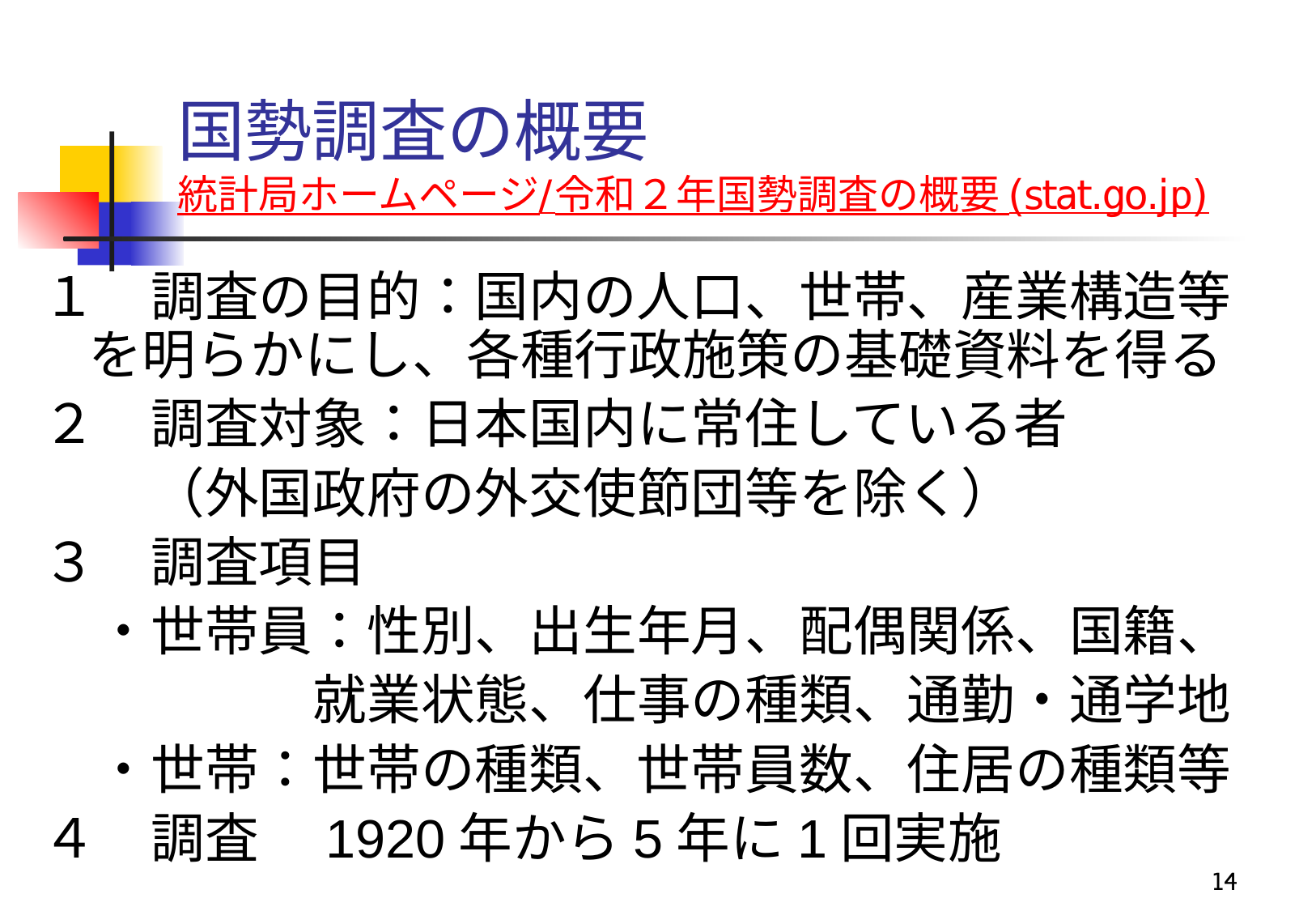

# 国勢調査の概要 統計局ホームページ/令和２年国勢調査の概要 (stat.go.jp)
１　調査の目的：国内の人口、世帯、産業構造等を明らかにし、各種行政施策の基礎資料を得る
２　調査対象：日本国内に常住している者
　　（外国政府の外交使節団等を除く）
３　調査項目
　・世帯員：性別、出生年月、配偶関係、国籍、
　　　　　就業状態、仕事の種類、通勤・通学地
　・世帯：世帯の種類、世帯員数、住居の種類等
４　調査　1920年から5年に1回実施

14